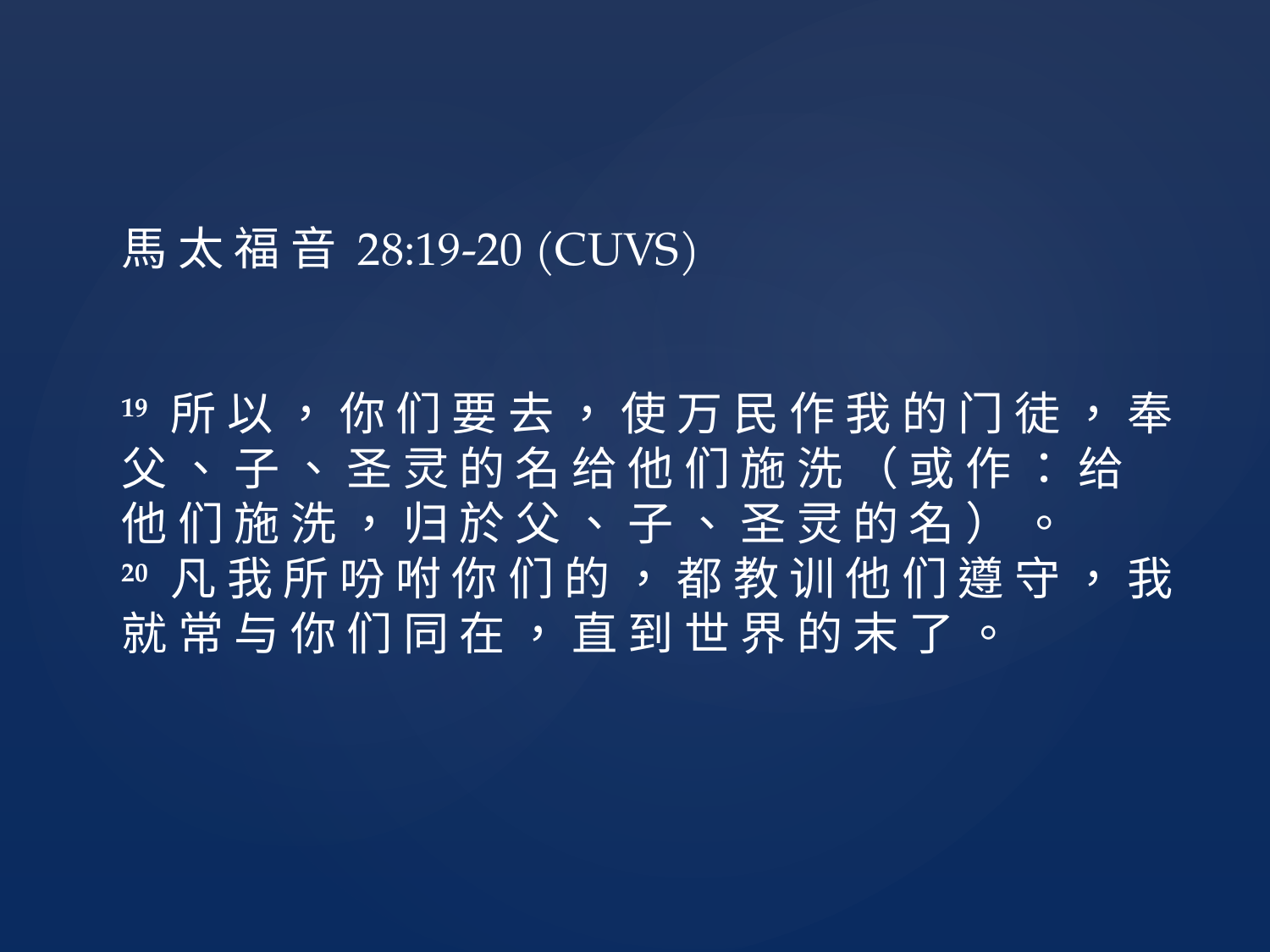

馬 太 福 音 28:19-20 (CUVS)

19 所 以 ， 你 们 要 去 ， 使 万 民 作 我 的 门 徒 ， 奉 父 、 子 、 圣 灵 的 名 给 他 们 施 洗 （ 或 作 ： 给 他 们 施 洗 ， 归 於 父 、 子 、 圣 灵 的 名 ） 。
20 凡 我 所 吩 咐 你 们 的 ， 都 教 训 他 们 遵 守 ， 我 就 常 与 你 们 同 在 ， 直 到 世 界 的 末 了 。